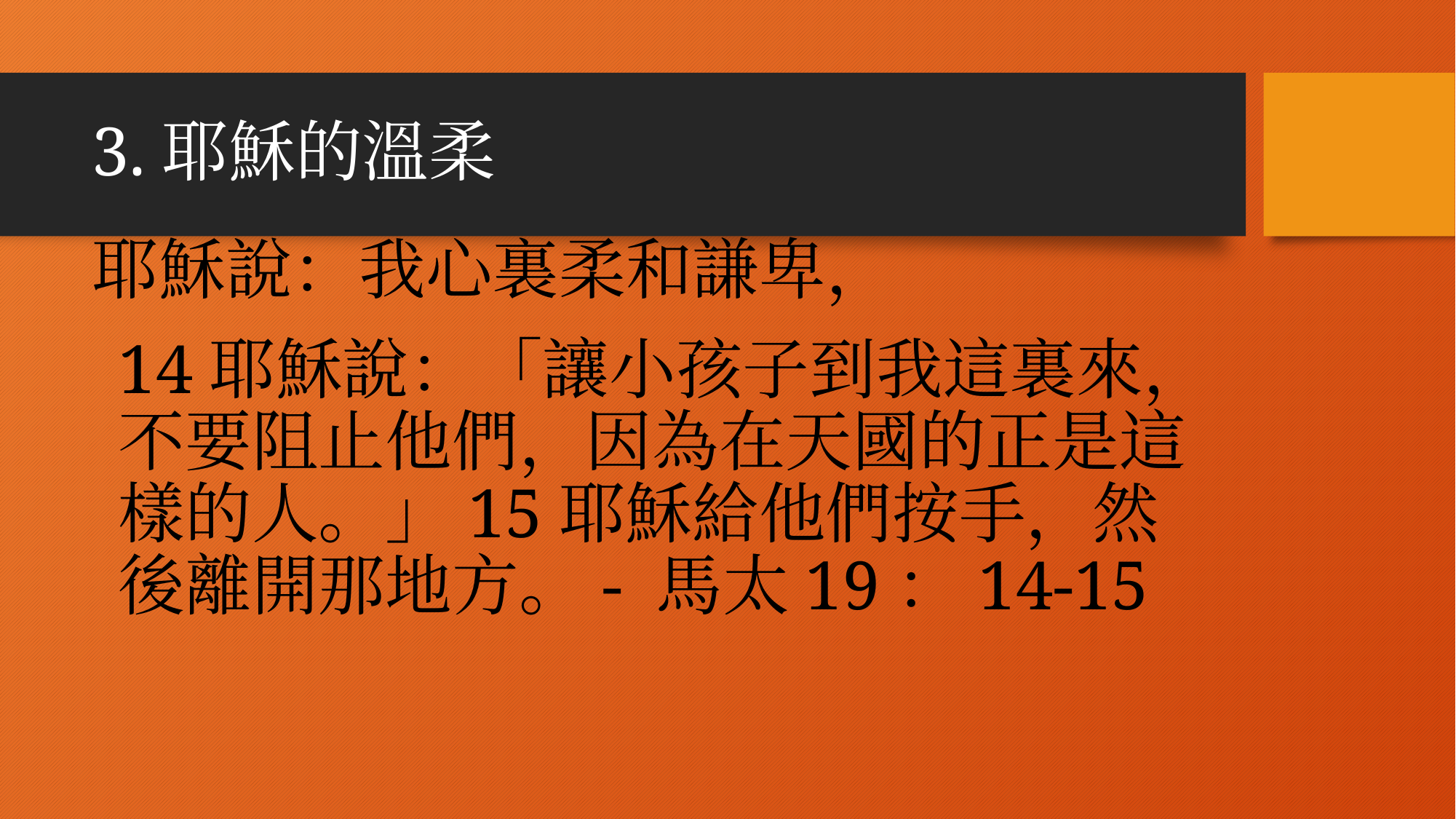

# 3.耶穌的溫柔
耶穌說：我心裏柔和謙卑，
14耶穌說：「讓小孩子到我這裏來，不要阻止他們，因為在天國的正是這樣的人。」15耶穌給他們按手，然後離開那地方。- 馬太19：14-15